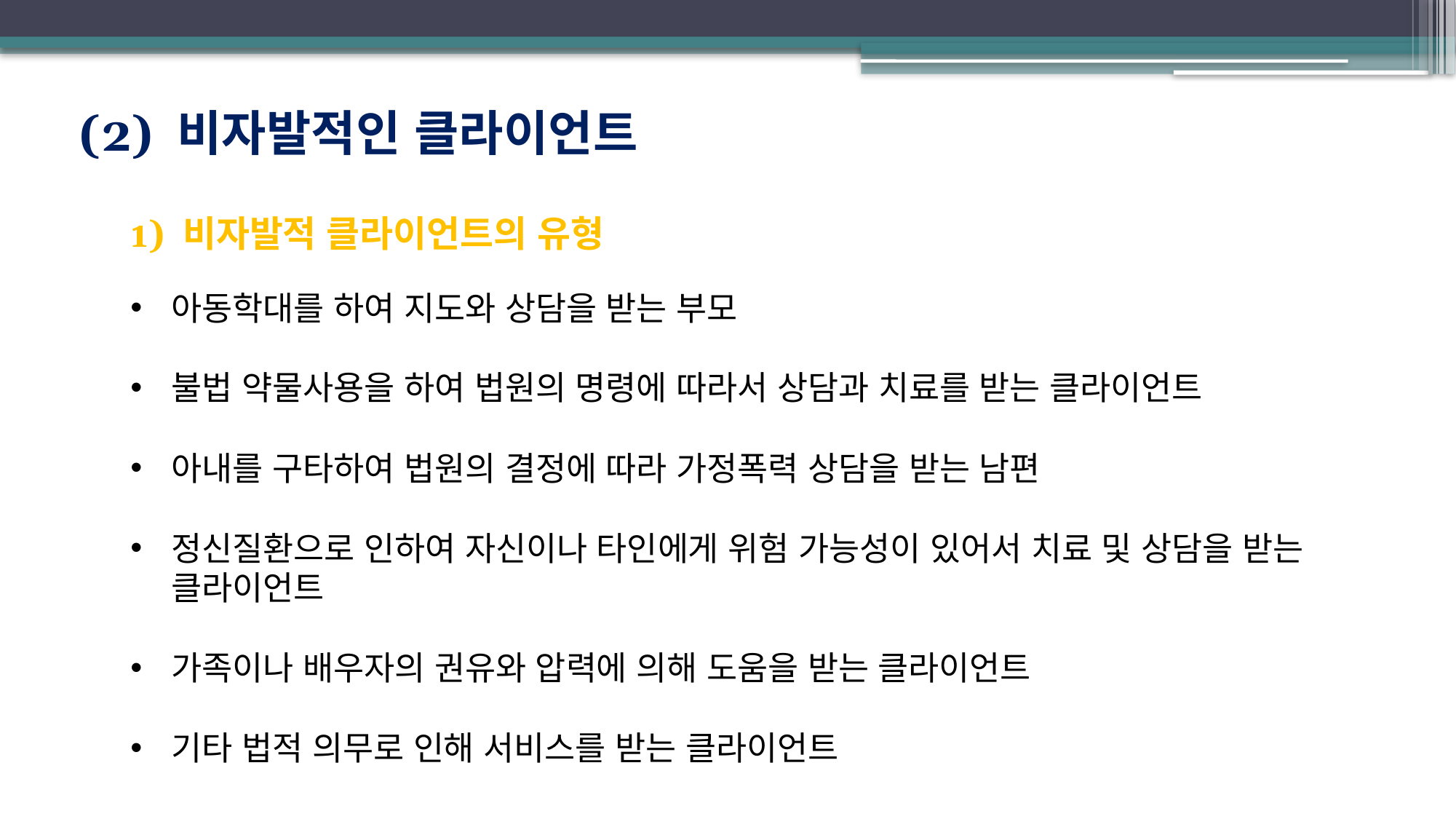

(2) 비자발적인 클라이언트
1) 비자발적 클라이언트의 유형

아동학대를 하여 지도와 상담을 받는 부모

불법 약물사용을 하여 법원의 명령에 따라서 상담과 치료를 받는 클라이언트

아내를 구타하여 법원의 결정에 따라 가정폭력 상담을 받는 남편

정신질환으로 인하여 자신이나 타인에게 위험 가능성이 있어서 치료 및 상담을 받는 클라이언트

가족이나 배우자의 권유와 압력에 의해 도움을 받는 클라이언트

기타 법적 의무로 인해 서비스를 받는 클라이언트